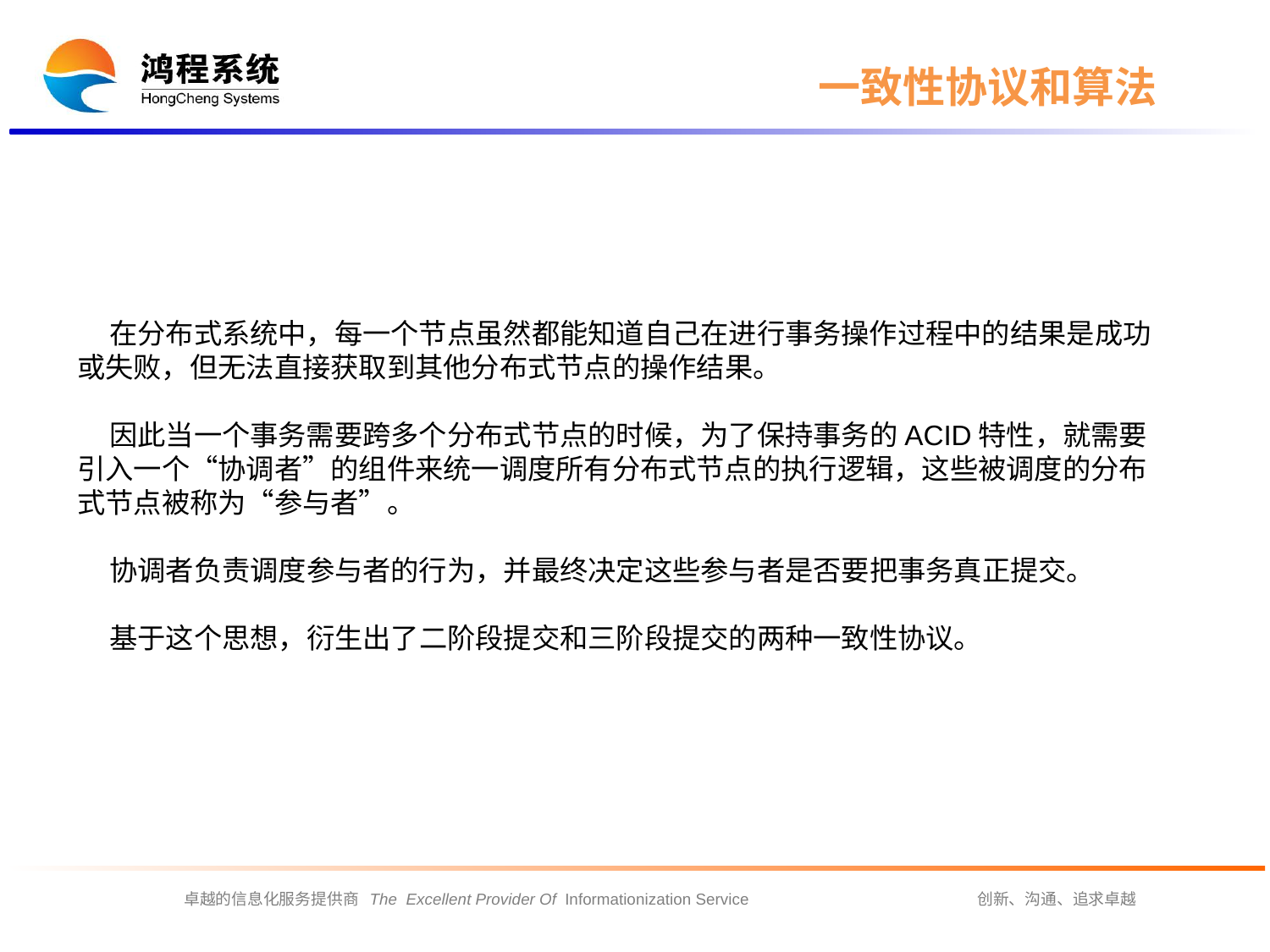

# 一致性协议和算法

    在分布式系统中，每一个节点虽然都能知道自己在进行事务操作过程中的结果是成功或失败，但无法直接获取到其他分布式节点的操作结果。

    因此当一个事务需要跨多个分布式节点的时候，为了保持事务的ACID特性，就需要引入一个“协调者”的组件来统一调度所有分布式节点的执行逻辑，这些被调度的分布式节点被称为“参与者”。

    协调者负责调度参与者的行为，并最终决定这些参与者是否要把事务真正提交。

    基于这个思想，衍生出了二阶段提交和三阶段提交的两种一致性协议。